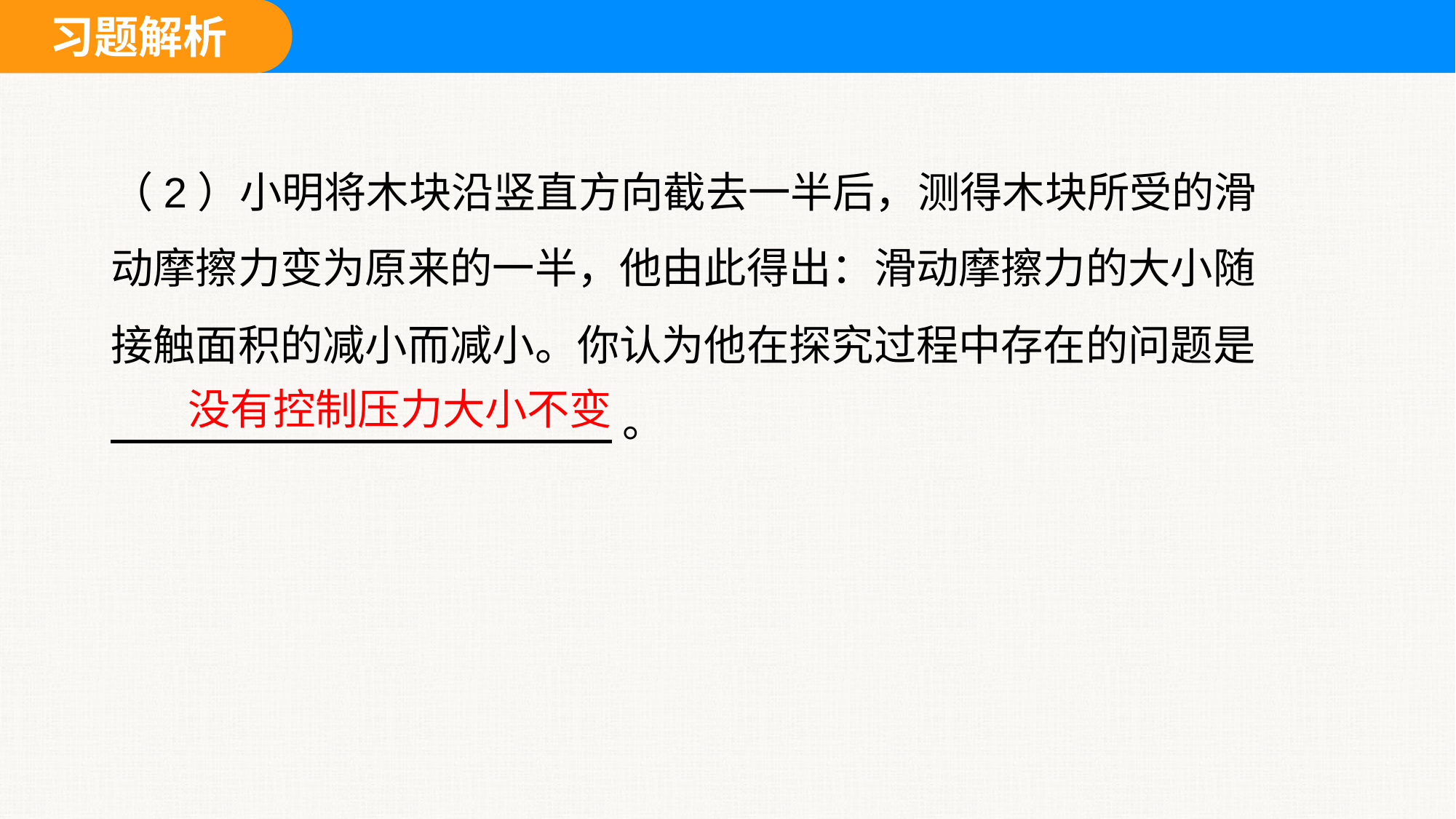

（2）小明将木块沿竖直方向截去一半后，测得木块所受的滑动摩擦力变为原来的一半，他由此得出：滑动摩擦力的大小随接触面积的减小而减小。你认为他在探究过程中存在的问题是
                                                     。
没有控制压力大小不变